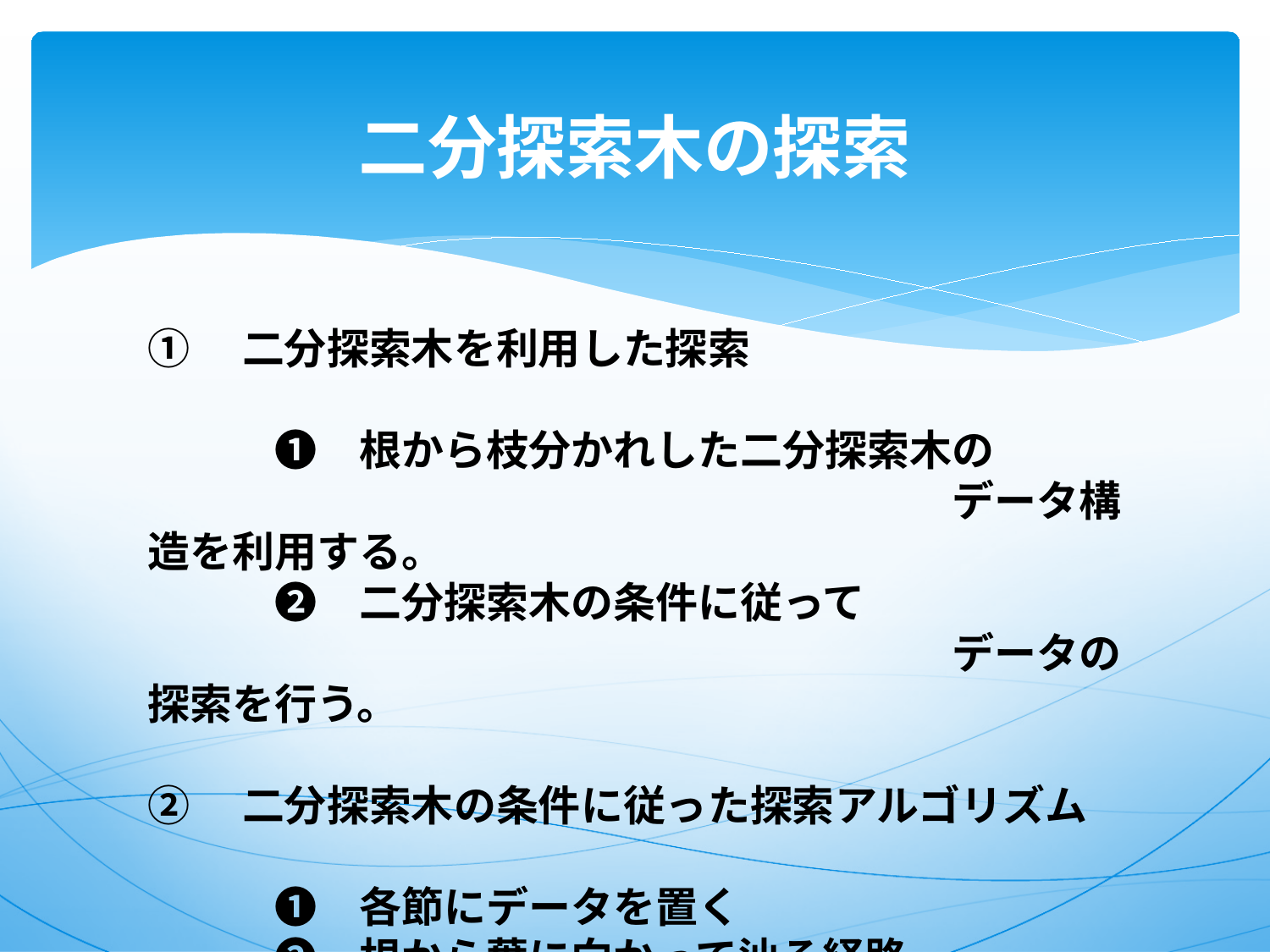

# 二分探索木の探索
①　二分探索木を利用した探索

　　　❶　根から枝分かれした二分探索木の
　　　　　　　　　　　　　　　　　　　データ構造を利用する。
　　　❷　二分探索木の条件に従って
　　　　　　　　　　　　　　　　　　　データの探索を行う。

②　二分探索木の条件に従った探索アルゴリズム

　　　❶　各節にデータを置く
　　　❷　根から葉に向かって辿る経路